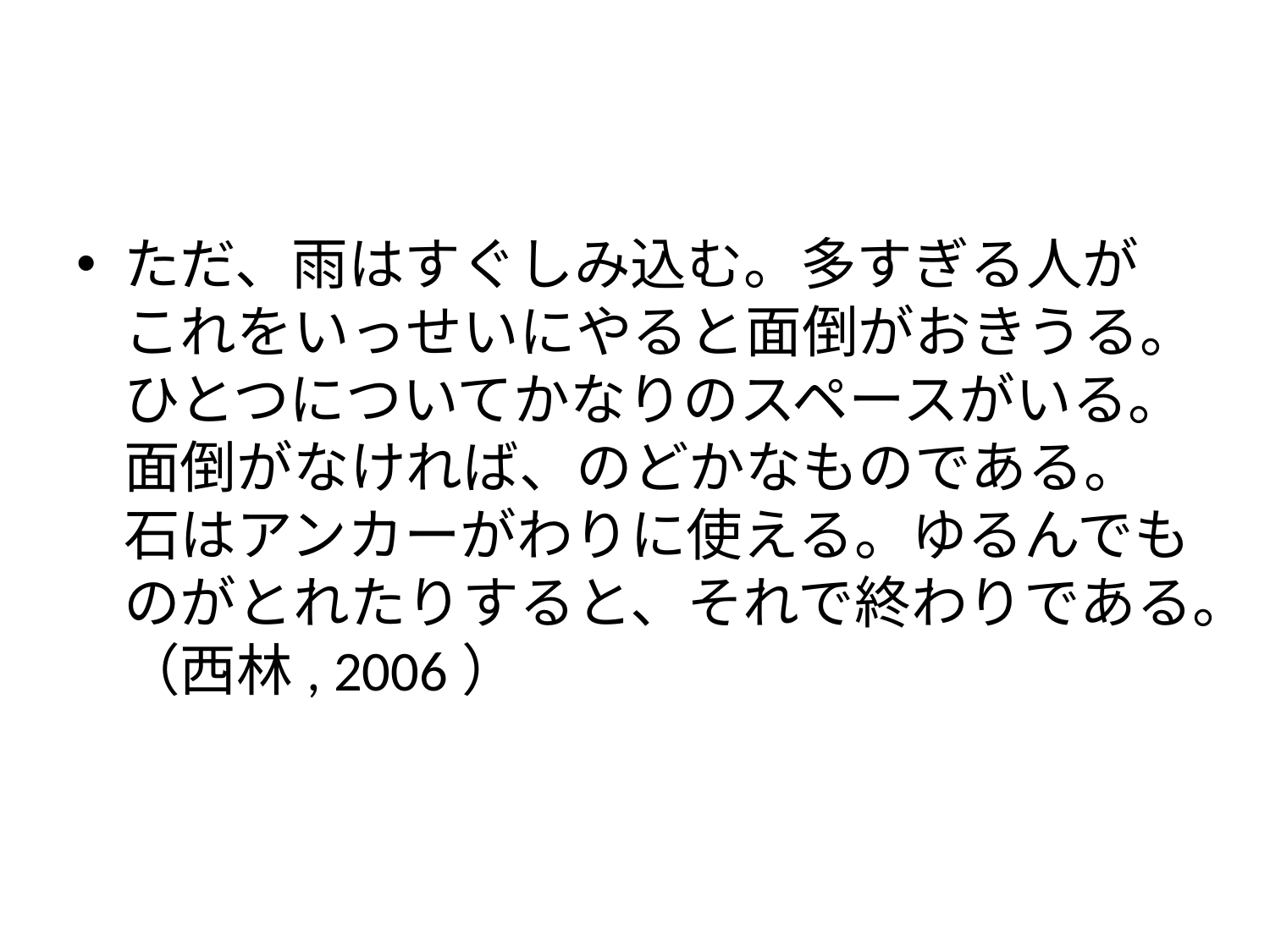

#
ただ、雨はすぐしみ込む。多すぎる人がこれをいっせいにやると面倒がおきうる。ひとつについてかなりのスペースがいる。面倒がなければ、のどかなものである。石はアンカーがわりに使える。ゆるんでものがとれたりすると、それで終わりである。（西林, 2006）